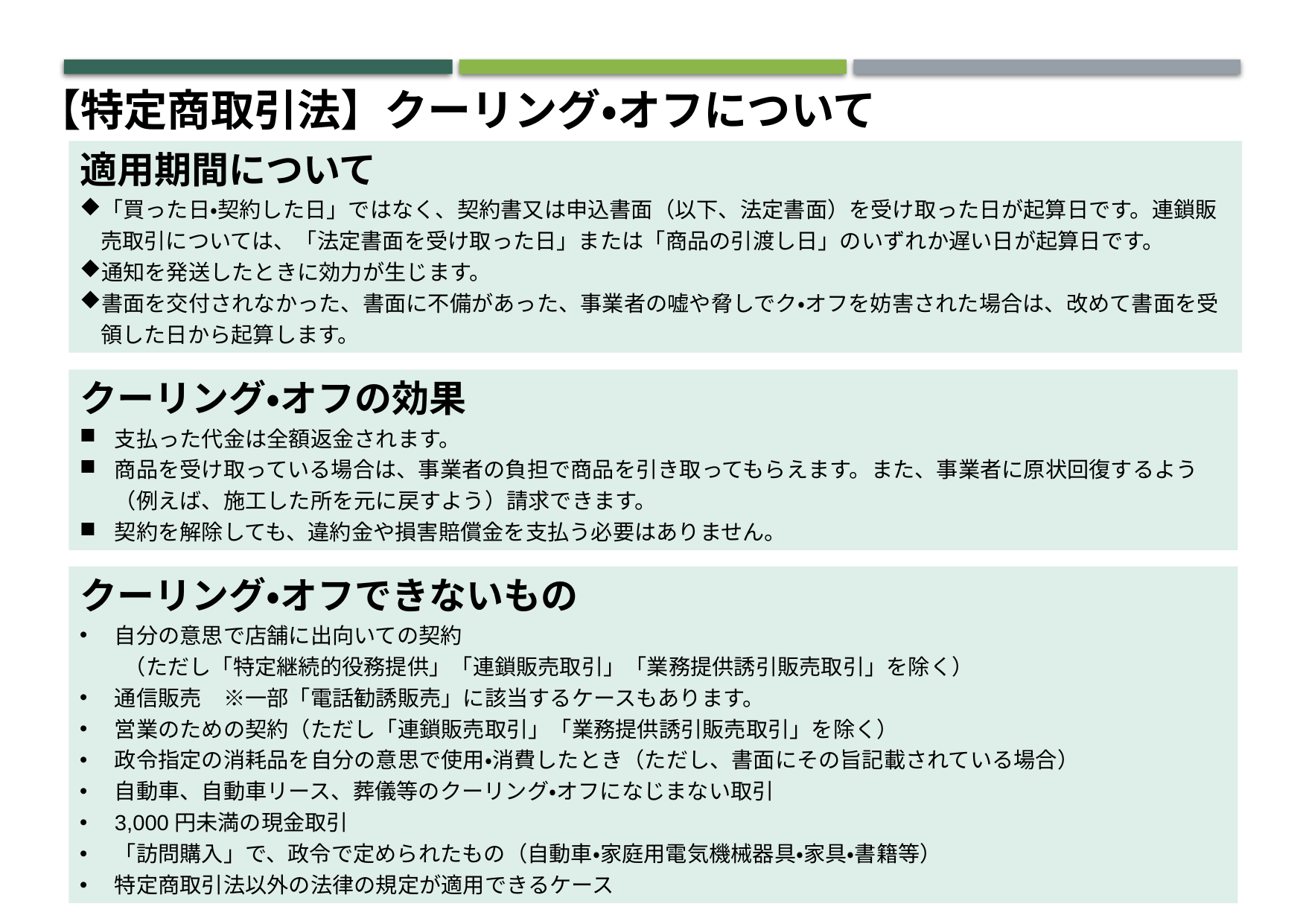

【特定商取引法】クーリング・オフについて
適用期間について
「買った日・契約した日」ではなく、契約書又は申込書面（以下、法定書面）を受け取った日が起算日です。連鎖販売取引については、「法定書面を受け取った日」または「商品の引渡し日」のいずれか遅い日が起算日です。
通知を発送したときに効力が生じます。
書面を交付されなかった、書面に不備があった、事業者の嘘や脅しでク・オフを妨害された場合は、改めて書面を受領した日から起算します。
クーリング・オフの効果
支払った代金は全額返金されます。
商品を受け取っている場合は、事業者の負担で商品を引き取ってもらえます。また、事業者に原状回復するよう（例えば、施工した所を元に戻すよう）請求できます。
契約を解除しても、違約金や損害賠償金を支払う必要はありません。
クーリング・オフできないもの
自分の意思で店舗に出向いての契約
  （ただし「特定継続的役務提供」「連鎖販売取引」「業務提供誘引販売取引」を除く）
通信販売　※一部「電話勧誘販売」に該当するケースもあります。
営業のための契約（ただし「連鎖販売取引」「業務提供誘引販売取引」を除く）
政令指定の消耗品を自分の意思で使用・消費したとき（ただし、書面にその旨記載されている場合）
自動車、自動車リース、葬儀等のクーリング・オフになじまない取引
3,000円未満の現金取引
「訪問購入」で、政令で定められたもの（自動車・家庭用電気機械器具・家具・書籍等）
特定商取引法以外の法律の規定が適用できるケース